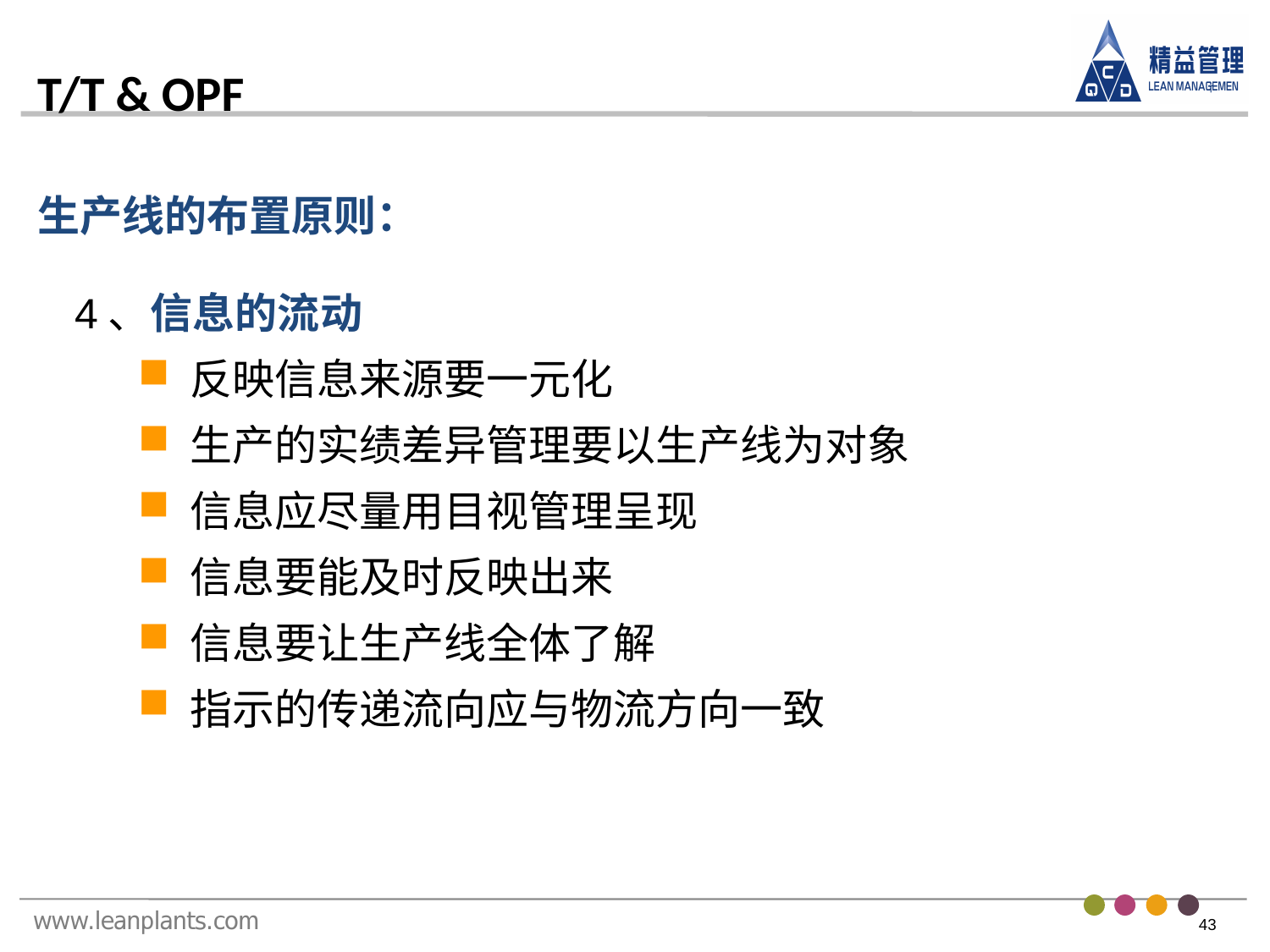

生产线的布置原则：
4、信息的流动
 反映信息来源要一元化
 生产的实绩差异管理要以生产线为对象
 信息应尽量用目视管理呈现
 信息要能及时反映出来
 信息要让生产线全体了解
 指示的传递流向应与物流方向一致